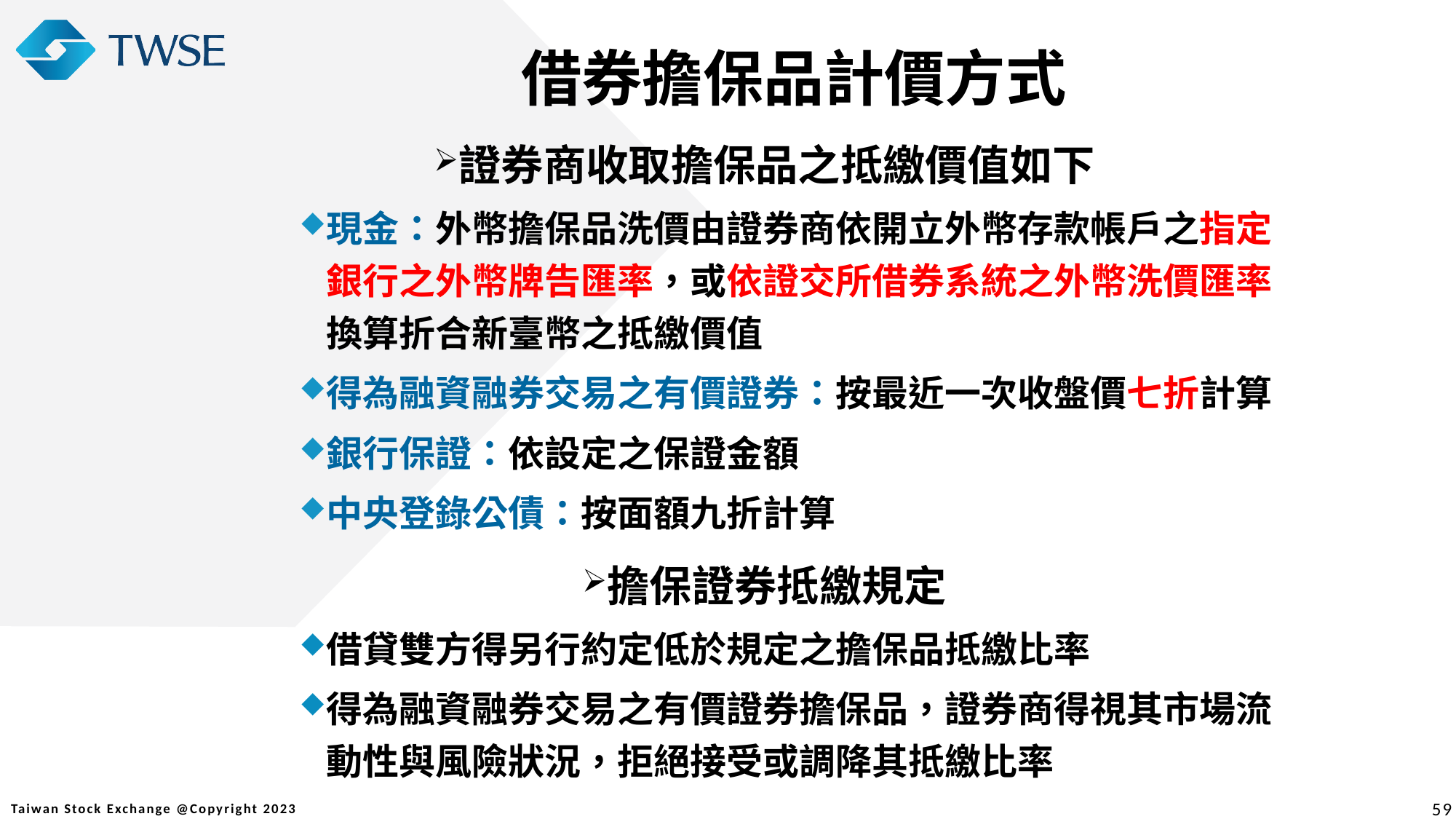

借券擔保品計價方式
證券商收取擔保品之抵繳價值如下
現金：外幣擔保品洗價由證券商依開立外幣存款帳戶之指定銀行之外幣牌告匯率，或依證交所借券系統之外幣洗價匯率換算折合新臺幣之抵繳價值
得為融資融券交易之有價證券：按最近一次收盤價七折計算
銀行保證：依設定之保證金額
中央登錄公債：按面額九折計算
擔保證券抵繳規定
借貸雙方得另行約定低於規定之擔保品抵繳比率
得為融資融券交易之有價證券擔保品，證券商得視其市場流動性與風險狀況，拒絕接受或調降其抵繳比率

59